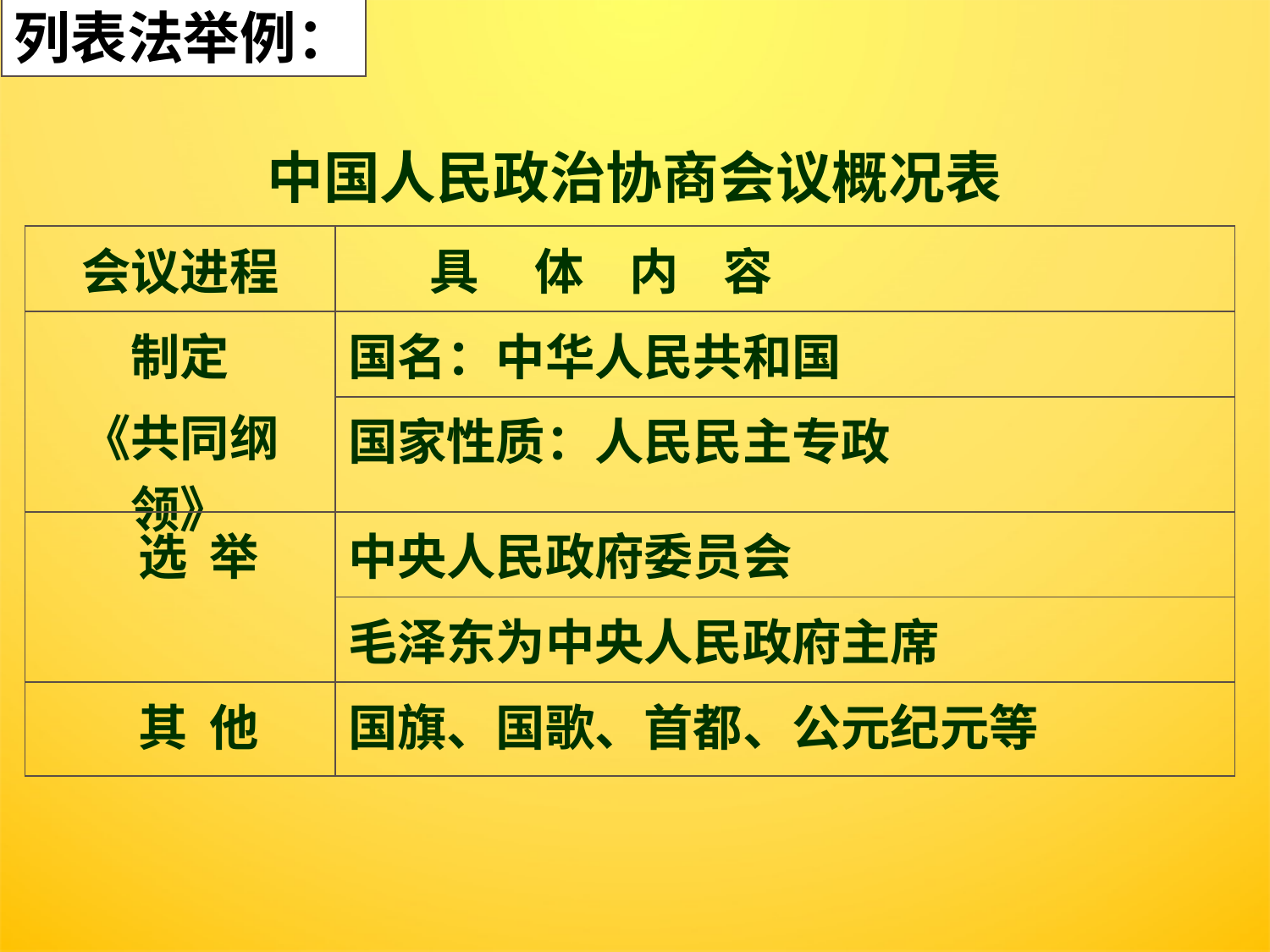

列表法举例：
中国人民政治协商会议概况表
| 会议进程 | 具 体 内 容 |
| --- | --- |
| 制定 《共同纲领》 | 国名：中华人民共和国 |
|  | 国家性质：人民民主专政 |
| 选 举 | 中央人民政府委员会 |
|  | 毛泽东为中央人民政府主席 |
| 其 他 | 国旗、国歌、首都、公元纪元等 |